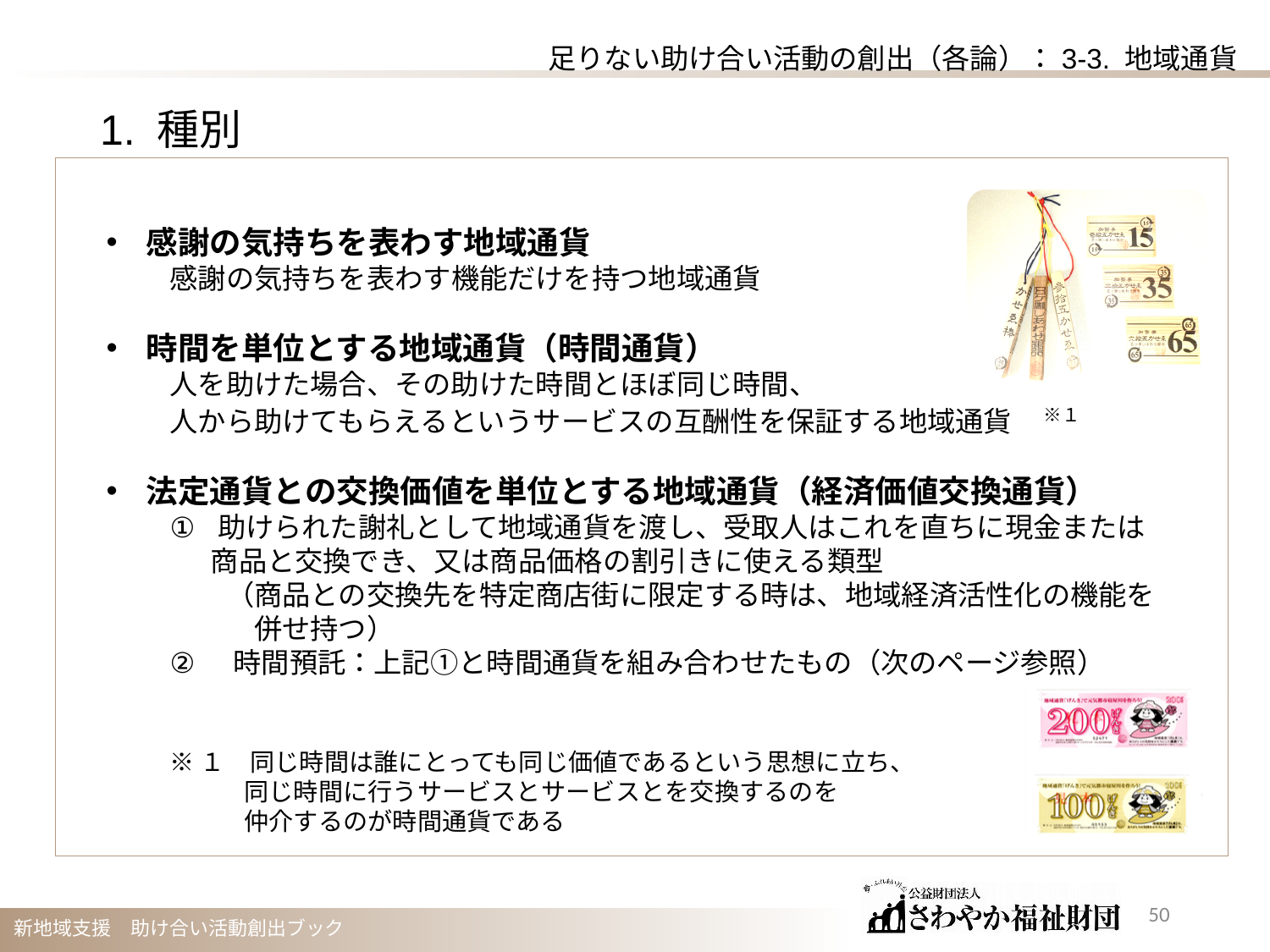

足りない助け合い活動の創出（各論）：3-3. 地域通貨
1. 種別

感謝の気持ちを表わす地域通貨
感謝の気持ちを表わす機能だけを持つ地域通貨

時間を単位とする地域通貨（時間通貨）
人を助けた場合、その助けた時間とほぼ同じ時間、
人から助けてもらえるというサービスの互酬性を保証する地域通貨　※１

法定通貨との交換価値を単位とする地域通貨（経済価値交換通貨）
助けられた謝礼として地域通貨を渡し、受取人はこれを直ちに現金または
　  商品と交換でき、又は商品価格の割引きに使える類型
　　（商品との交換先を特定商店街に限定する時は、地域経済活性化の機能を
　　　併せ持つ）
時間預託：上記①と時間通貨を組み合わせたもの（次のページ参照）

※１　同じ時間は誰にとっても同じ価値であるという思想に立ち、
　　　同じ時間に行うサービスとサービスとを交換するのを
　　　仲介するのが時間通貨である

50